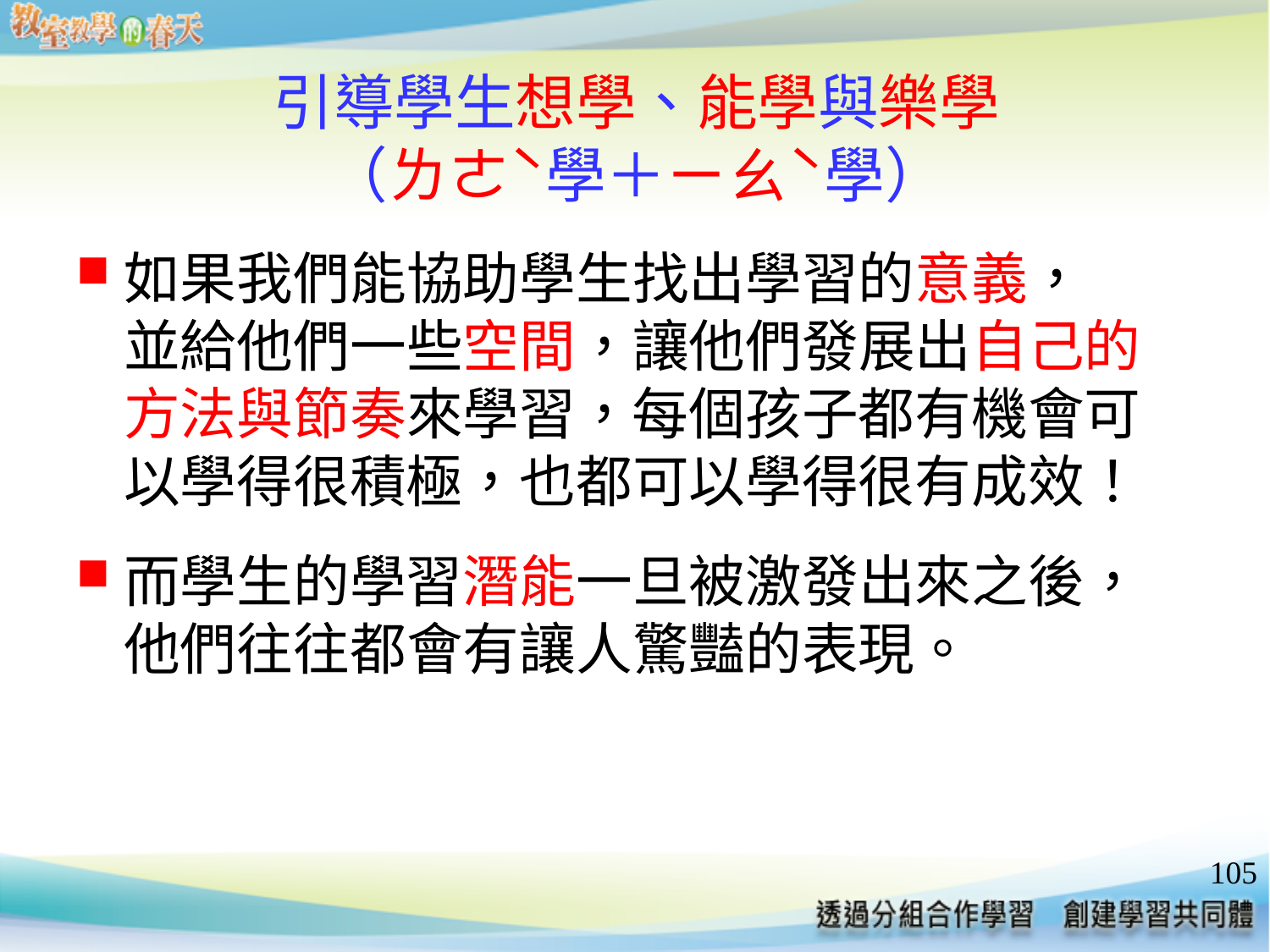

# 引導學生想學、能學與樂學 （ㄌㄜˋ學＋ㄧㄠˋ學）
如果我們能協助學生找出學習的意義，
並給他們一些空間，讓他們發展出自己的方法與節奏來學習，每個孩子都有機會可以學得很積極，也都可以學得很有成效！
而學生的學習潛能一旦被激發出來之後，他們往往都會有讓人驚豔的表現。
105